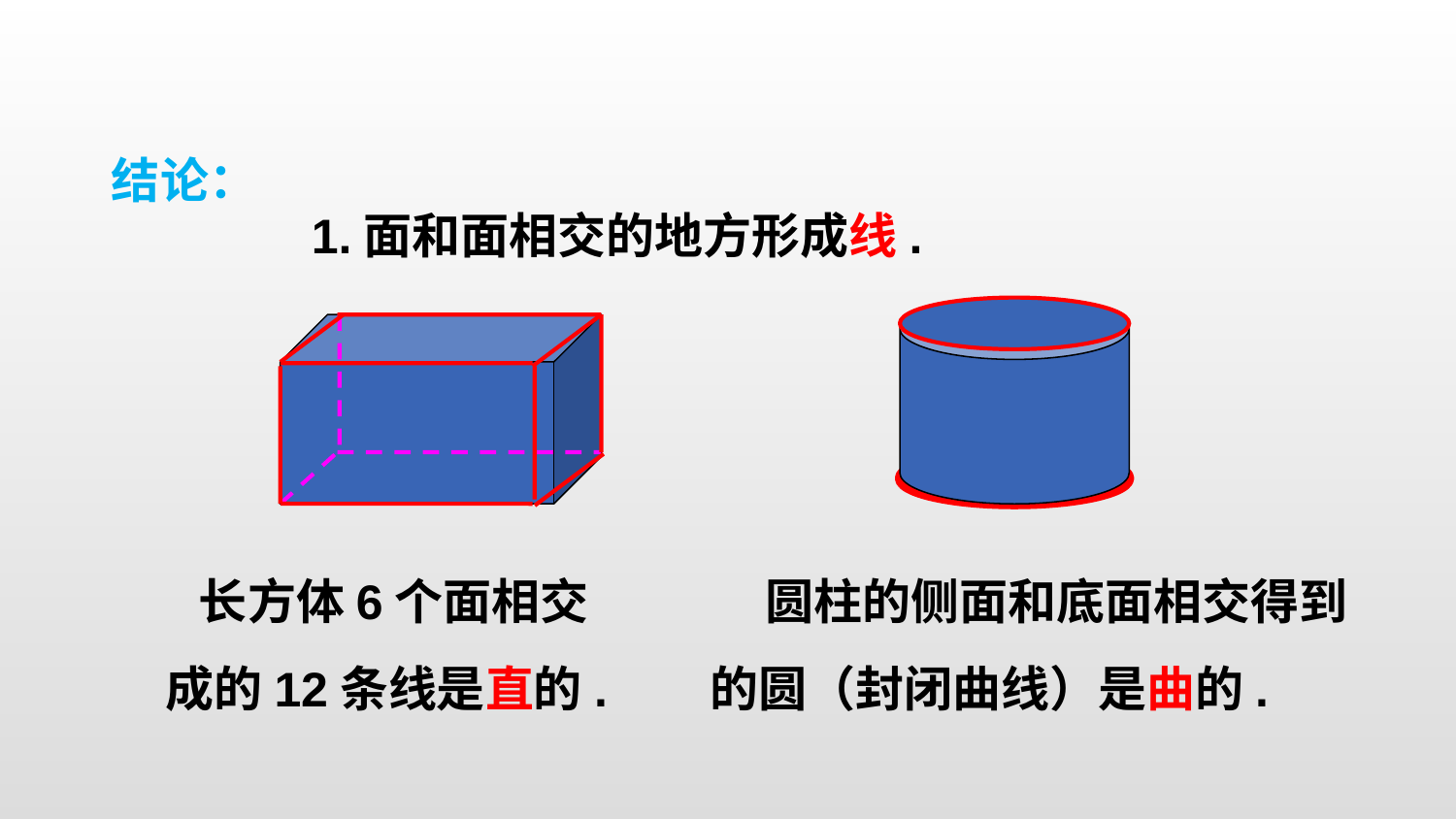

结论：
1.面和面相交的地方形成线.

  长方体6个面相交成的12条线是直的.
    圆柱的侧面和底面相交得到的圆（封闭曲线）是曲的.